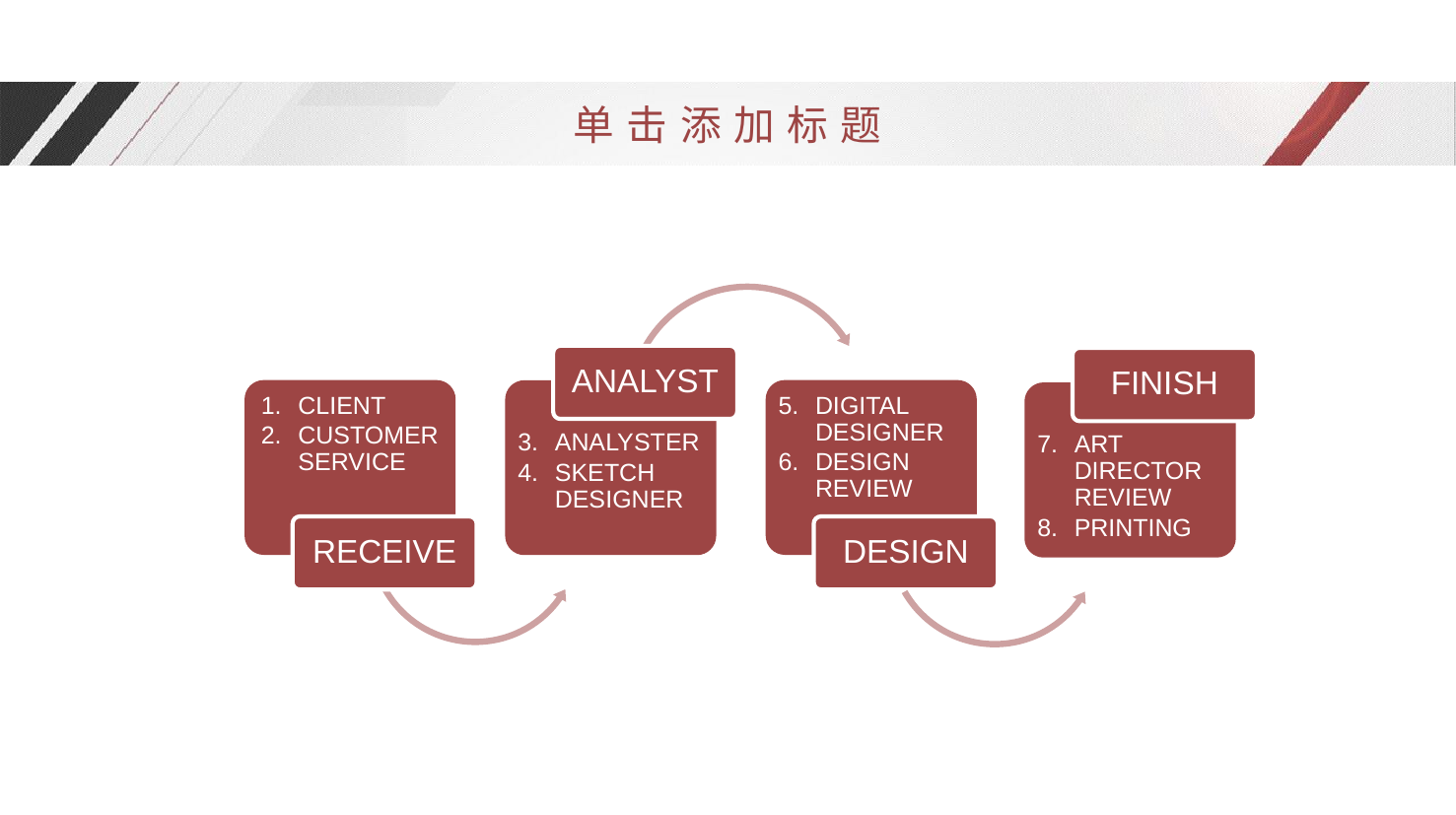

单击添加标题

ANALYST
ANALYSTER
SKETCH DESIGNER
FINISH
ART DIRECTOR REVIEW
PRINTING
CLIENT
CUSTOMER SERVICE

RECEIVE
DIGITAL DESIGNER
DESIGN REVIEW
DESIGN